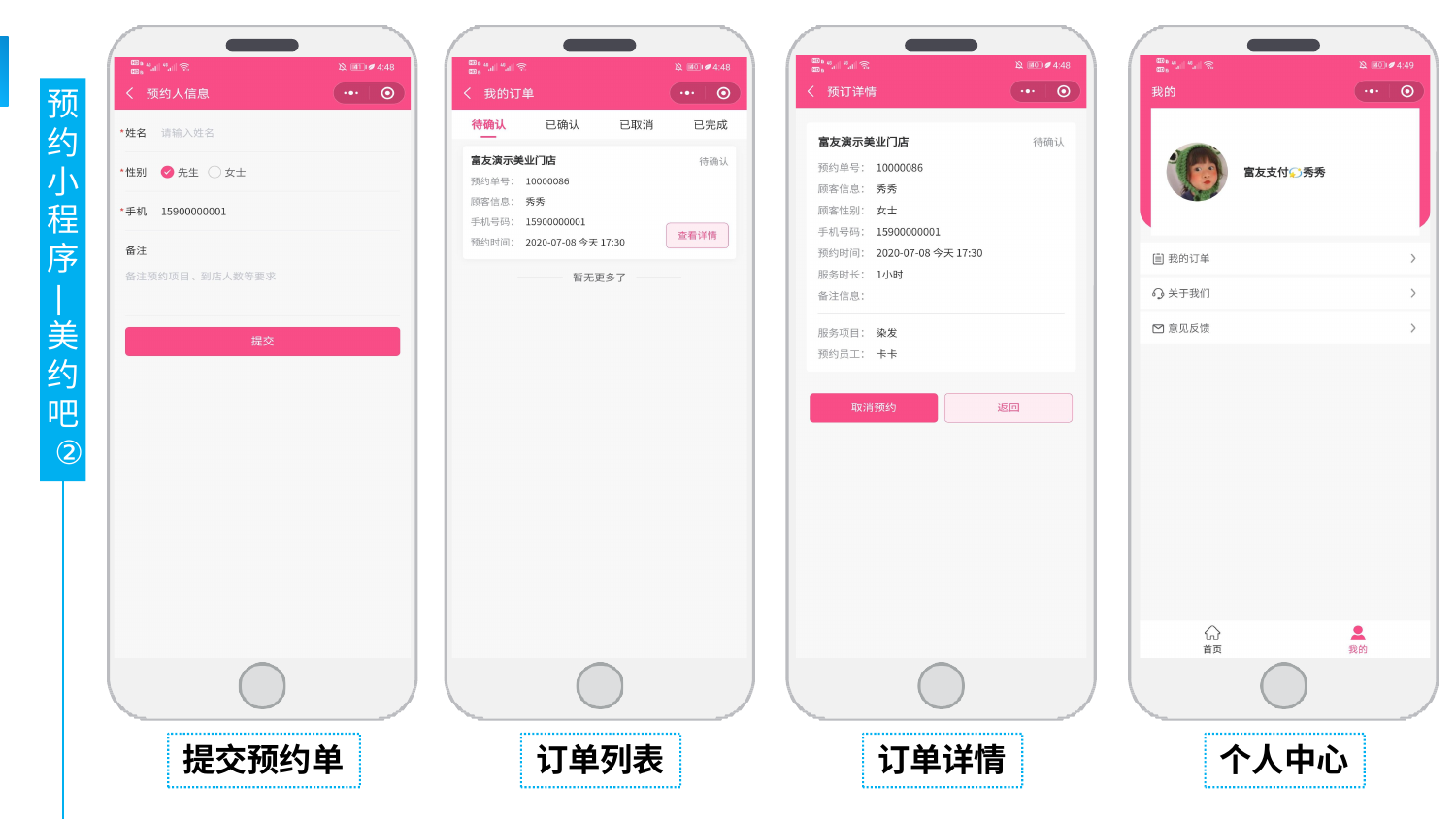

预 约 小 程 序
|  美 约 吧
②

提交预约单
订单列表
订单详情
个人中心